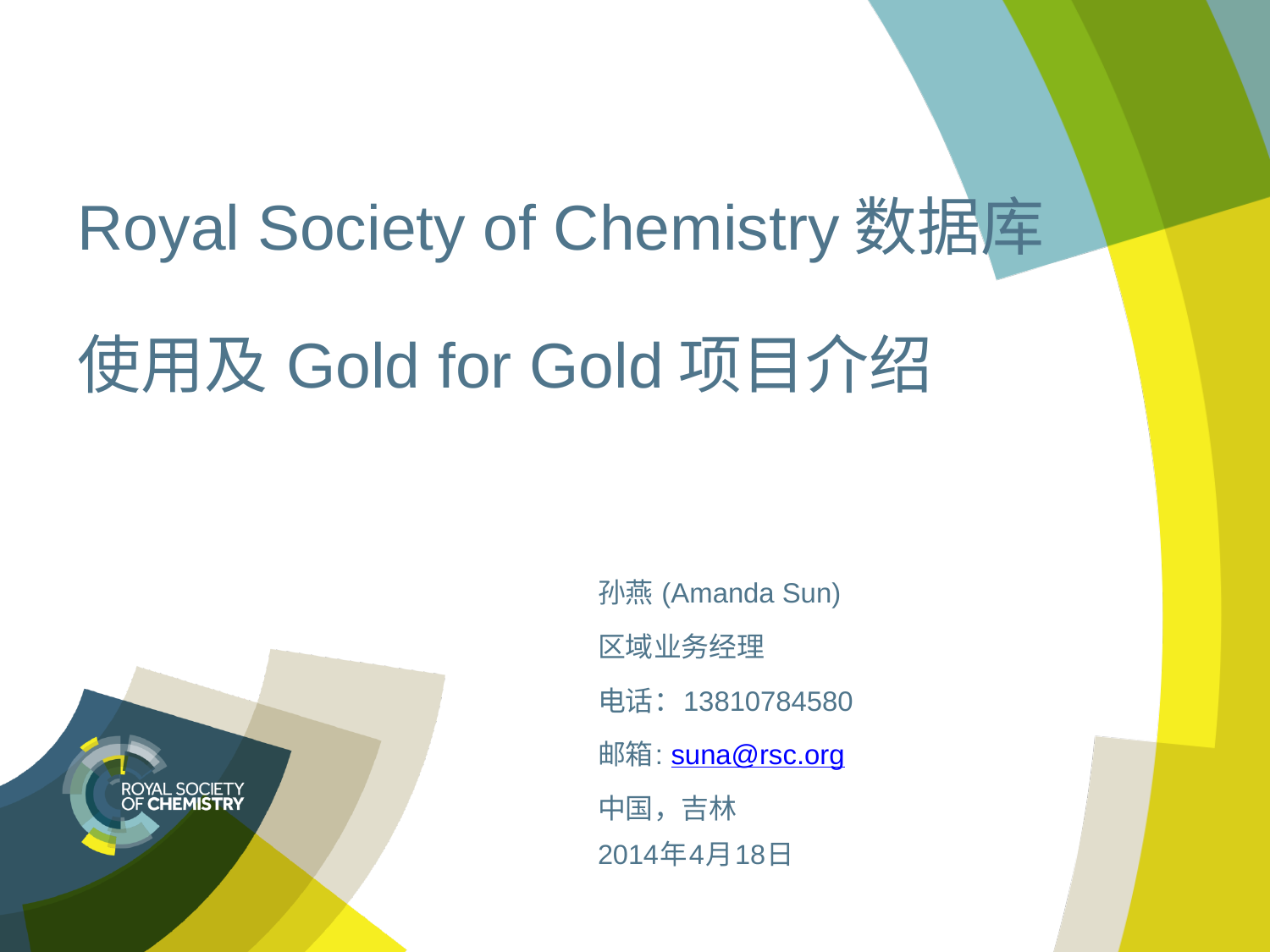

# Royal Society of Chemistry数据库 使用及Gold for Gold项目介绍
孙燕 (Amanda Sun)
区域业务经理
电话：13810784580
邮箱: suna@rsc.org
中国，吉林
2014年4月18日